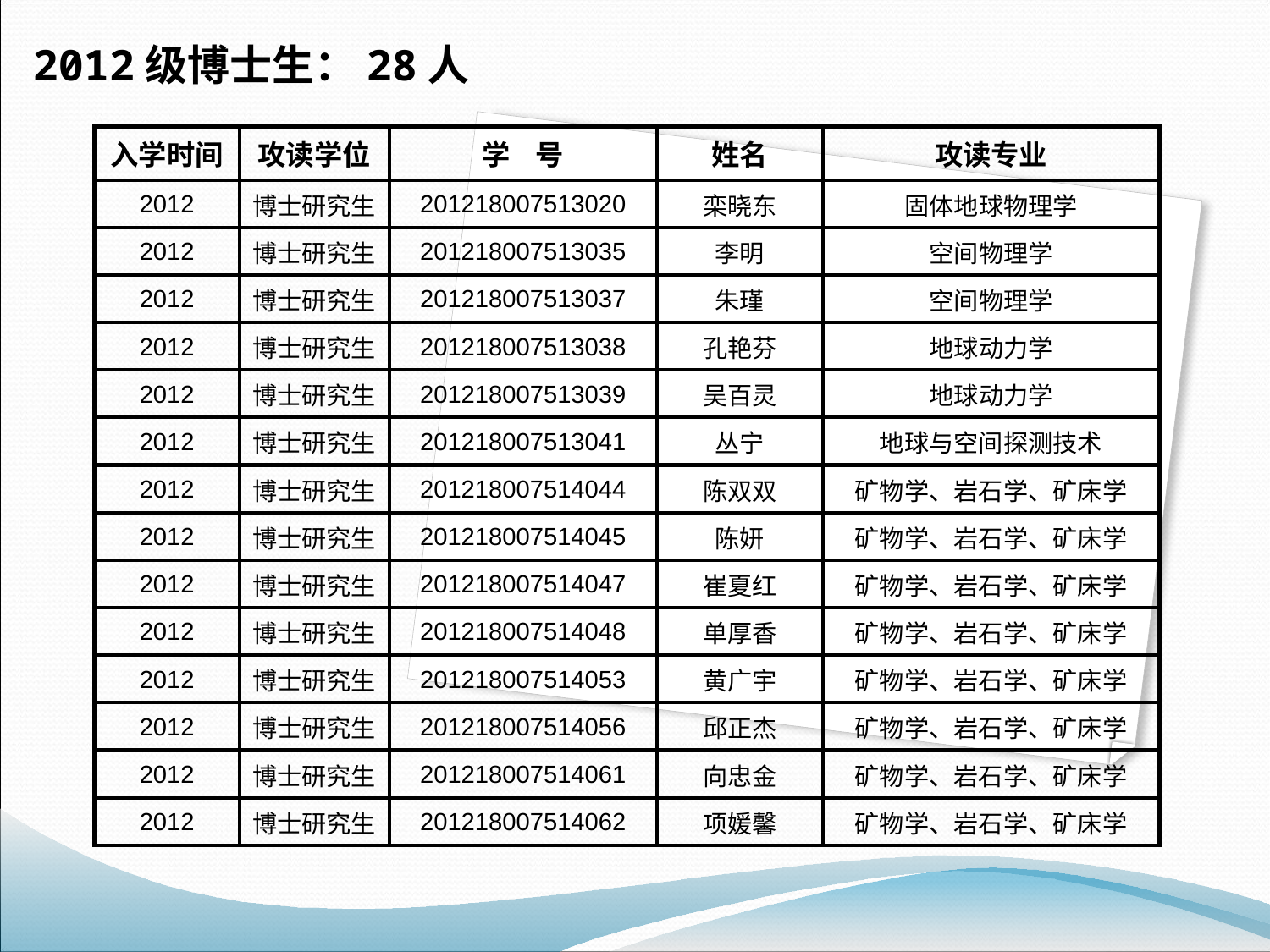

2012级博士生：28人
| 入学时间 | 攻读学位 | 学 号 | 姓名 | 攻读专业 |
| --- | --- | --- | --- | --- |
| 2012 | 博士研究生 | 201218007513020 | 栾晓东 | 固体地球物理学 |
| 2012 | 博士研究生 | 201218007513035 | 李明 | 空间物理学 |
| 2012 | 博士研究生 | 201218007513037 | 朱瑾 | 空间物理学 |
| 2012 | 博士研究生 | 201218007513038 | 孔艳芬 | 地球动力学 |
| 2012 | 博士研究生 | 201218007513039 | 吴百灵 | 地球动力学 |
| 2012 | 博士研究生 | 201218007513041 | 丛宁 | 地球与空间探测技术 |
| 2012 | 博士研究生 | 201218007514044 | 陈双双 | 矿物学、岩石学、矿床学 |
| 2012 | 博士研究生 | 201218007514045 | 陈妍 | 矿物学、岩石学、矿床学 |
| 2012 | 博士研究生 | 201218007514047 | 崔夏红 | 矿物学、岩石学、矿床学 |
| 2012 | 博士研究生 | 201218007514048 | 单厚香 | 矿物学、岩石学、矿床学 |
| 2012 | 博士研究生 | 201218007514053 | 黄广宇 | 矿物学、岩石学、矿床学 |
| 2012 | 博士研究生 | 201218007514056 | 邱正杰 | 矿物学、岩石学、矿床学 |
| 2012 | 博士研究生 | 201218007514061 | 向忠金 | 矿物学、岩石学、矿床学 |
| 2012 | 博士研究生 | 201218007514062 | 项媛馨 | 矿物学、岩石学、矿床学 |